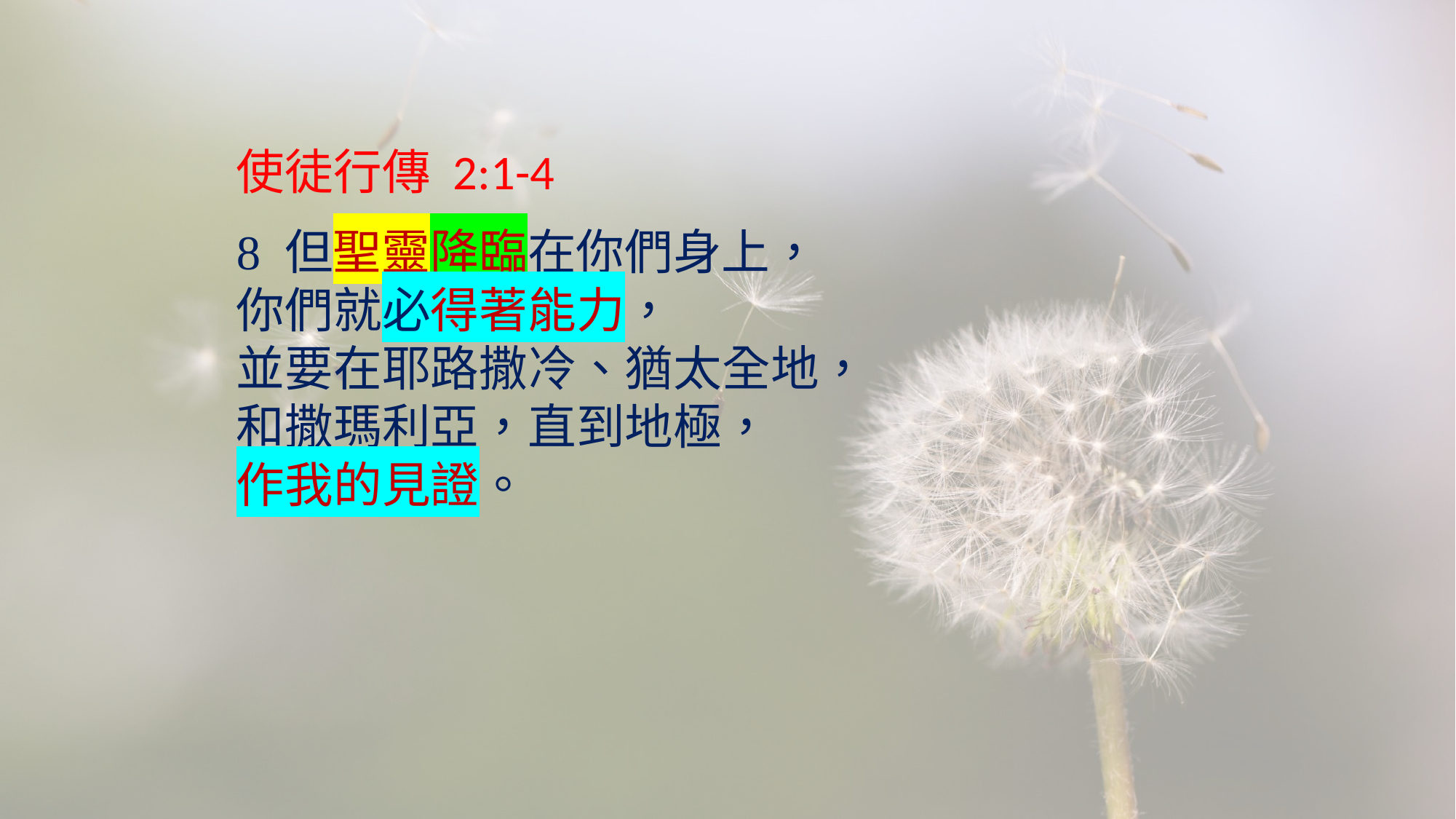

使徒行傳 2:1-4

8 但聖靈降臨在你們身上，
你們就必得著能力，
並要在耶路撒冷、猶太全地，
和撒瑪利亞，直到地極，
作我的見證。